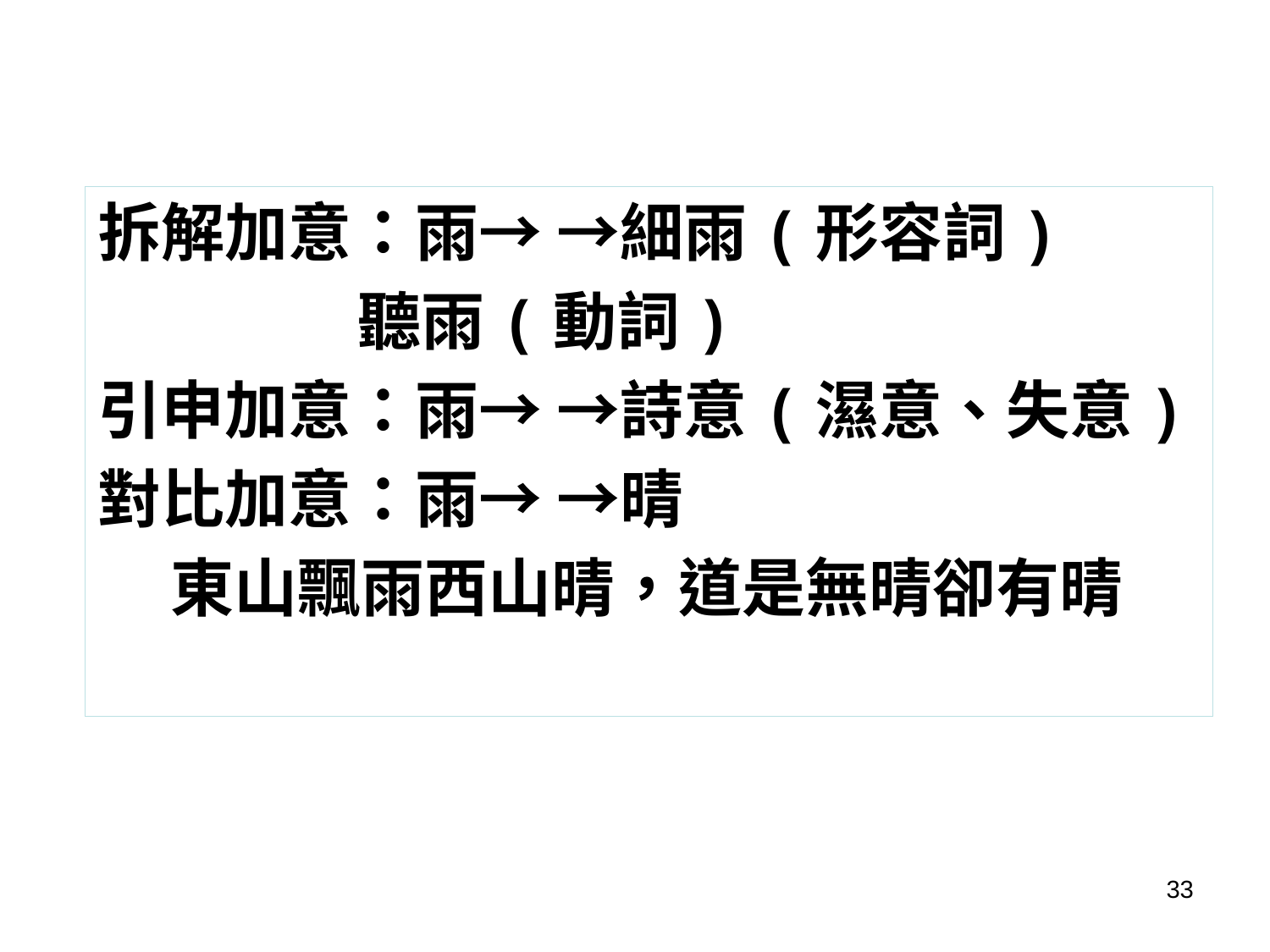

拆解加意：雨→ →細雨(形容詞)
                 聽雨(動詞)
引申加意：雨→ →詩意(濕意、失意)
對比加意：雨→ →晴
    東山飄雨西山晴，道是無晴卻有晴
33